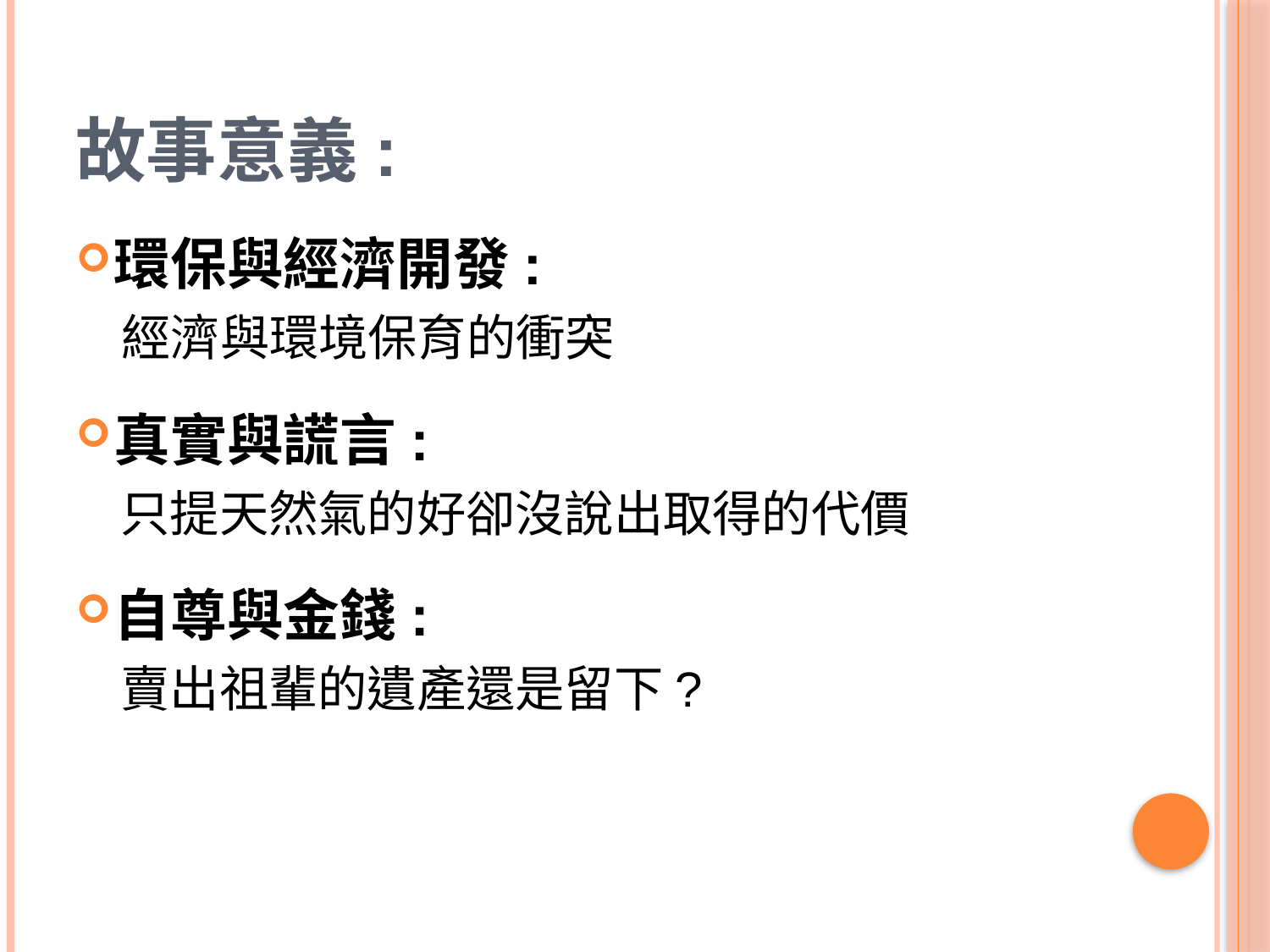

# 故事意義:
環保與經濟開發:
   經濟與環境保育的衝突

真實與謊言:
   只提天然氣的好卻沒說出取得的代價

自尊與金錢:
   賣出祖輩的遺產還是留下?